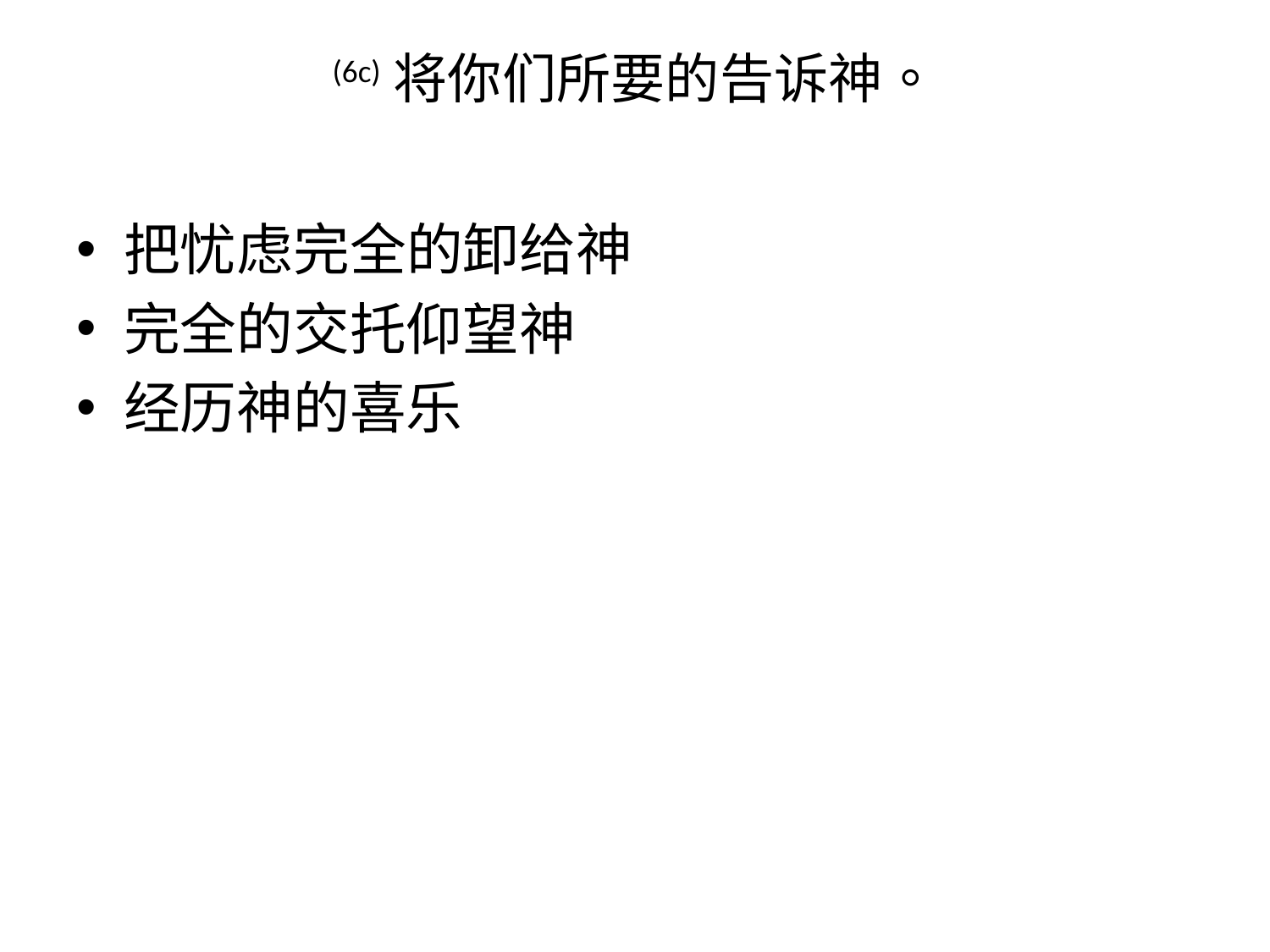

# (6c) 将你们所要的告诉神。

把忧虑完全的卸给神
完全的交托仰望神
经历神的喜乐